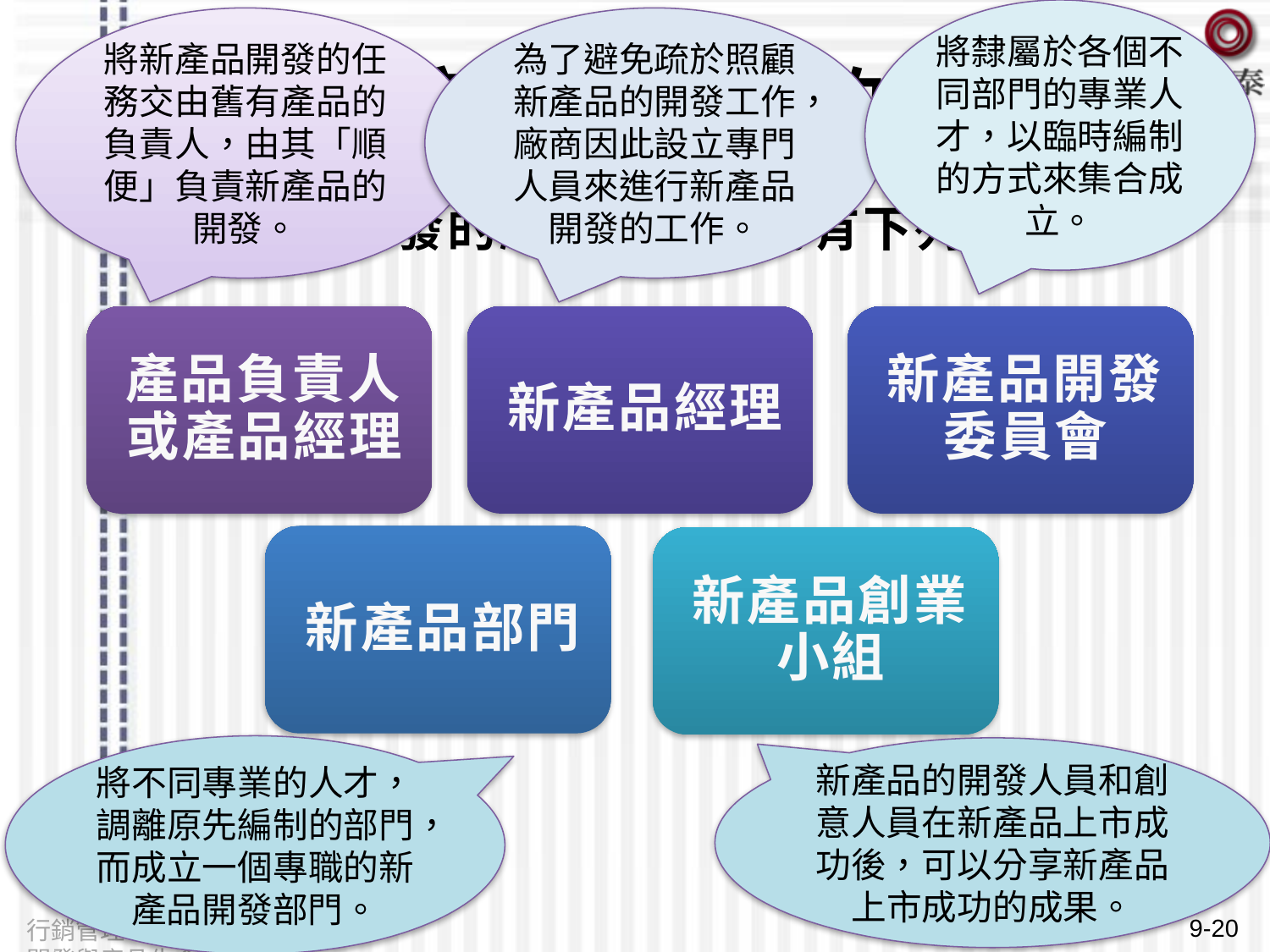

將隸屬於各個不同部門的專業人才，以臨時編制的方式來集合成立。
將新產品開發的任務交由舊有產品的負責人，由其「順便」負責新產品的開發。
為了避免疏於照顧新產品的開發工作，廠商因此設立專門人員來進行新產品開發的工作。
# §9.4 新產品開發的組織
新產品開發的組織方式大約有下列五種：
產品負責人或產品經理
新產品經理
新產品開發委員會
新產品部門
新產品創業小組
將不同專業的人才，調離原先編制的部門，而成立一個專職的新產品開發部門。
新產品的開發人員和創意人員在新產品上市成功後，可以分享新產品上市成功的成果。
9-20
行銷管理   Chapter 9   新產品開發與產品生命週期